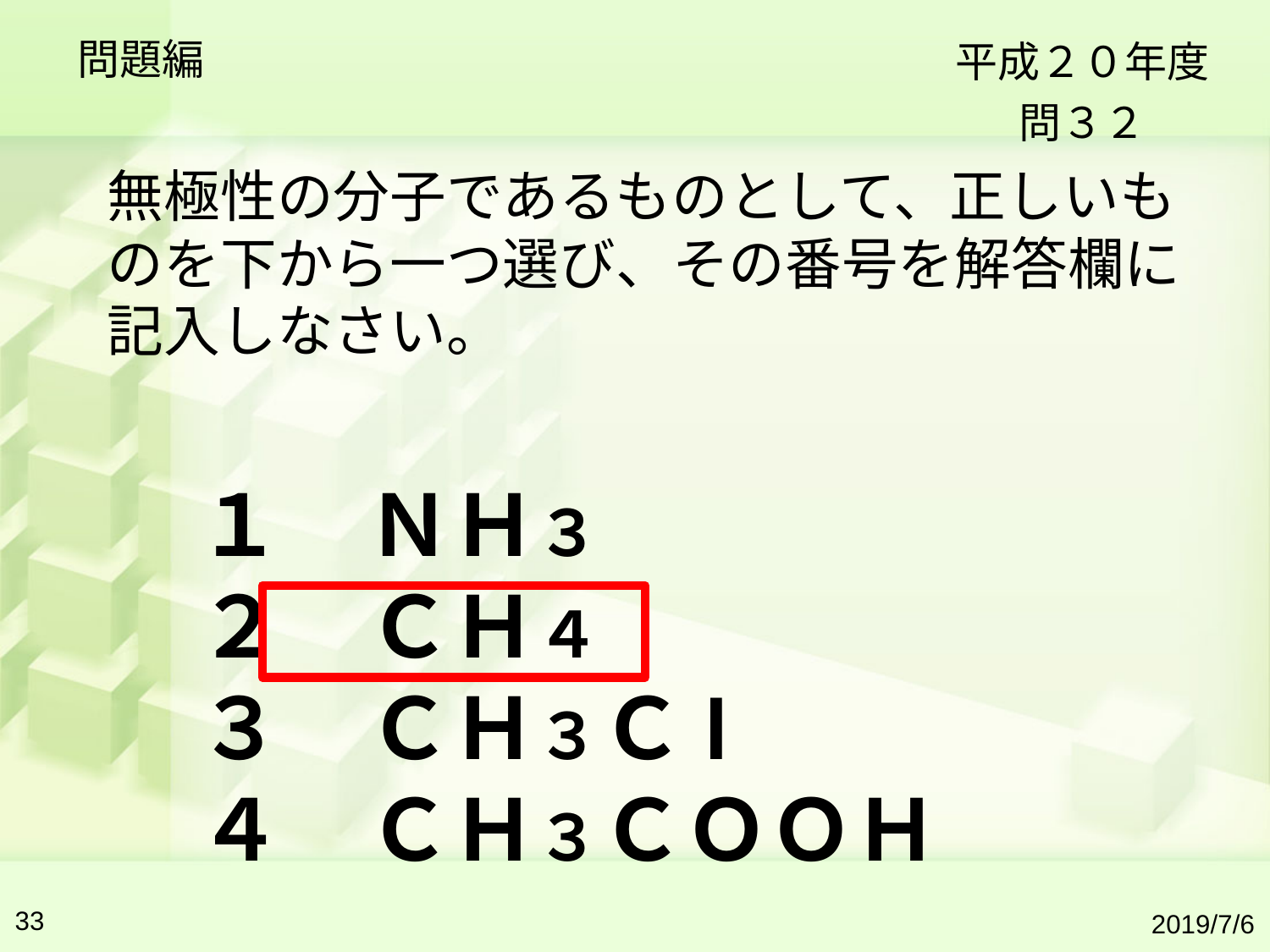

問題編
平成２０年度
問３２
無極性の分子であるものとして、正しいものを下から一つ選び、その番号を解答欄に記入しなさい。
１　ＮＨ３
２　ＣＨ４
３　ＣＨ３Ｃl
４　ＣＨ３ＣＯＯＨ

33
2019/7/6